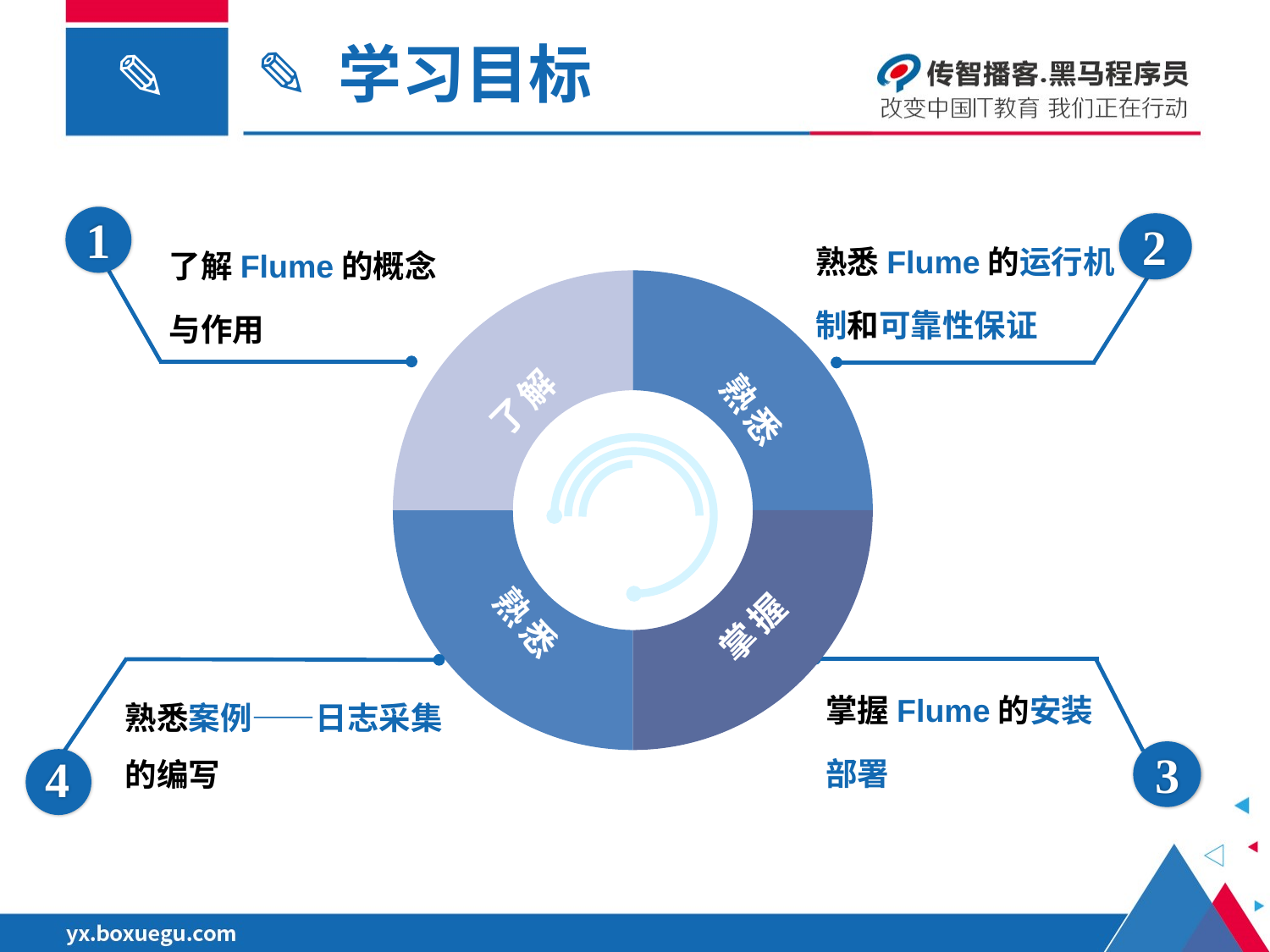

✎ 学习目标
1

了解Flume的概念
与作用
2

熟悉Flume的运行机制和可靠性保证

### Chart

| Category | 销售额 |
|---|---|
| 掌握知识 | 2.5 |
| 理解知识 | 2.5 |
| 熟悉知识 | 2.5 |
了解
熟悉
熟悉

掌握
了解
掌握
熟悉

熟悉
熟悉案例——日志采集
的编写
4

掌握Flume的安装部署
3